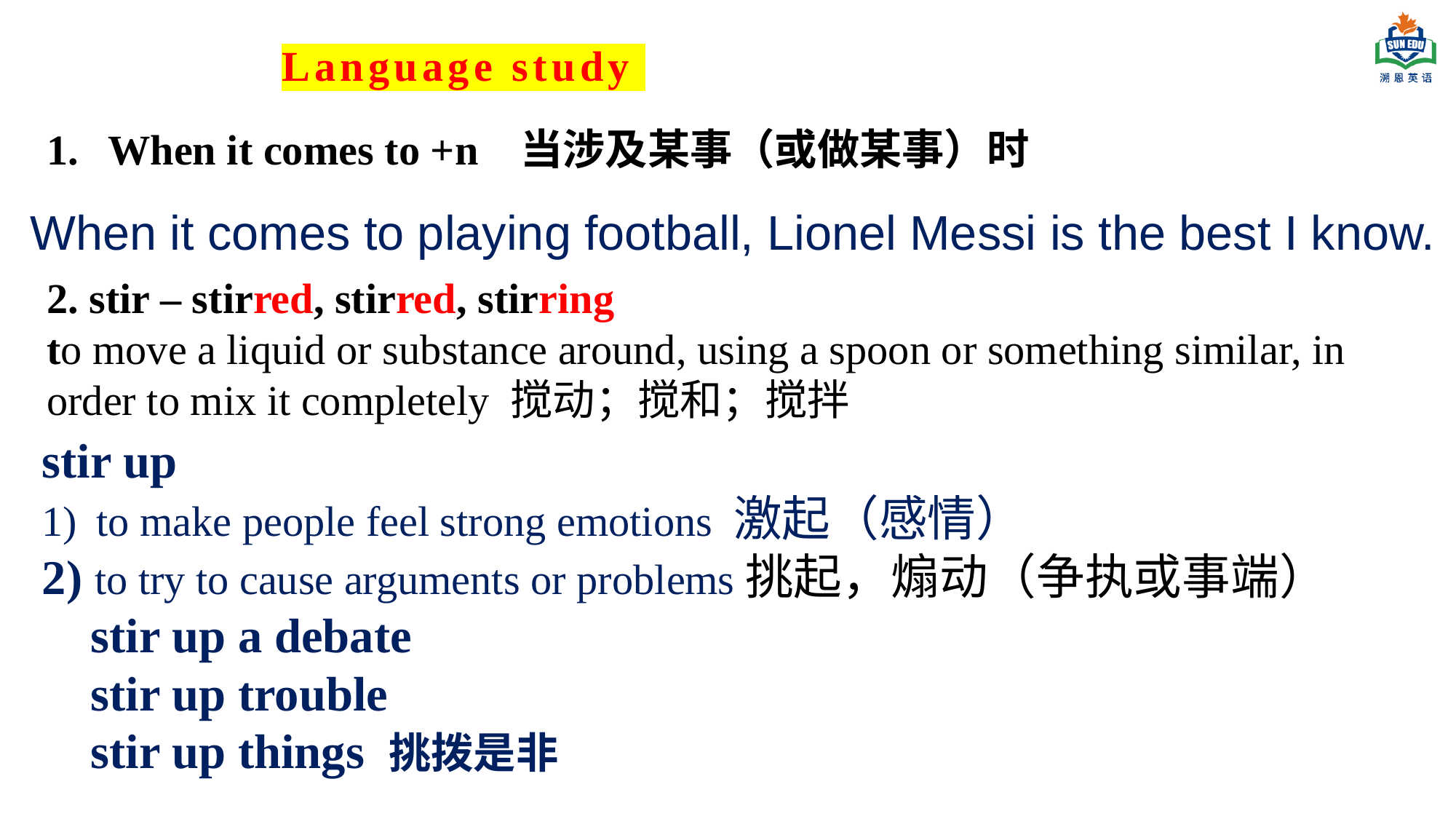

# Language study
When it comes to +n   当涉及某事（或做某事）时
When it comes to playing football, Lionel Messi is the best I know.
2. stir – stirred, stirred, stirring
to move a liquid or substance around, using a spoon or something similar, in order to mix it completely 搅动；搅和；搅拌
stir up
to make people feel strong emotions 激起（感情）
2) to try to cause arguments or problems挑起，煽动（争执或事端）
    stir up a debate
    stir up trouble
    stir up things 挑拨是非